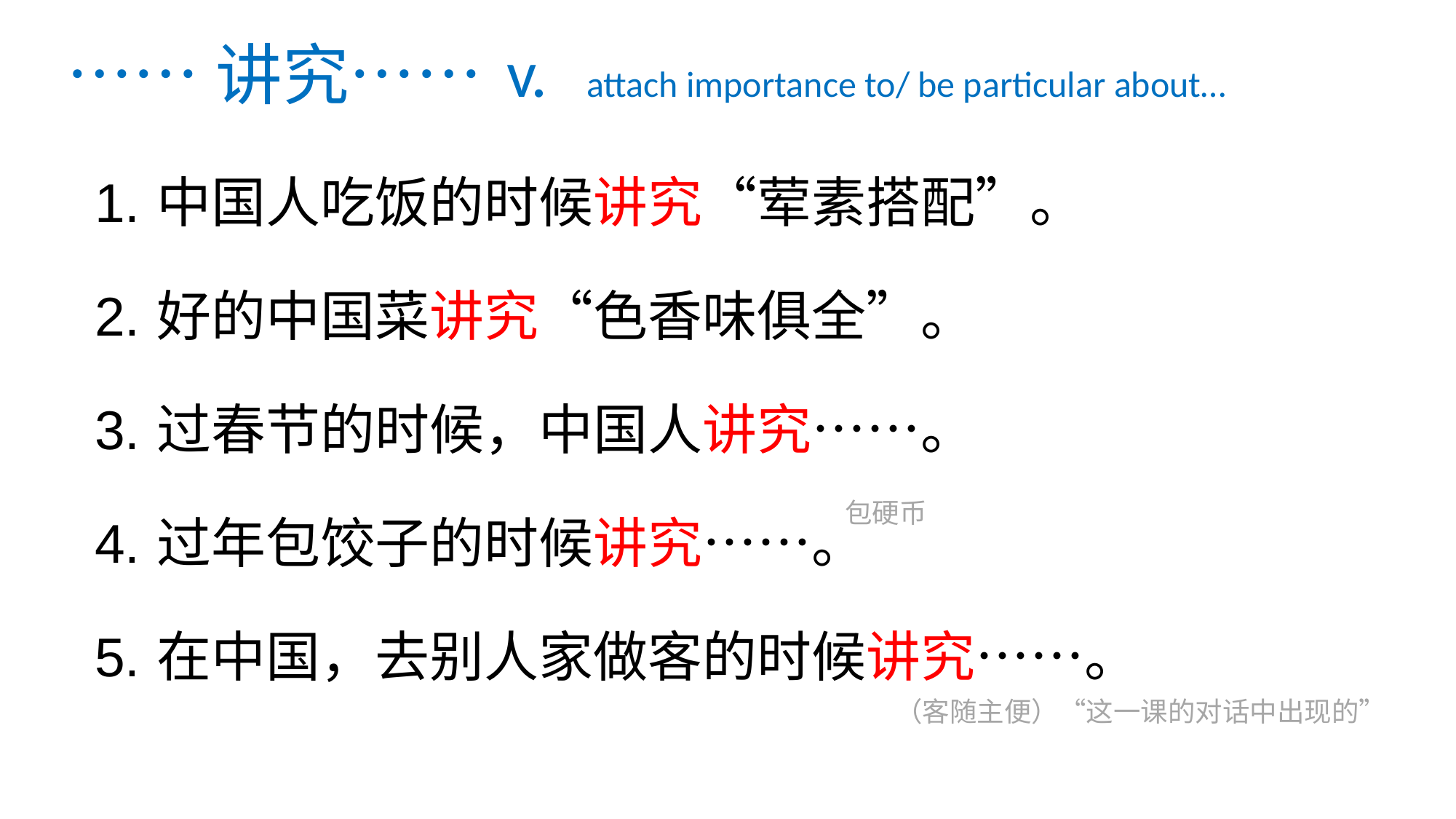

# ……讲究……
v.   attach importance to/ be particular about…
中国人吃饭的时候讲究“荤素搭配”。
好的中国菜讲究“色香味俱全”。
过春节的时候，中国人讲究……。
过年包饺子的时候讲究……。
在中国，去别人家做客的时候讲究……。
包硬币
（客随主便）“这一课的对话中出现的”